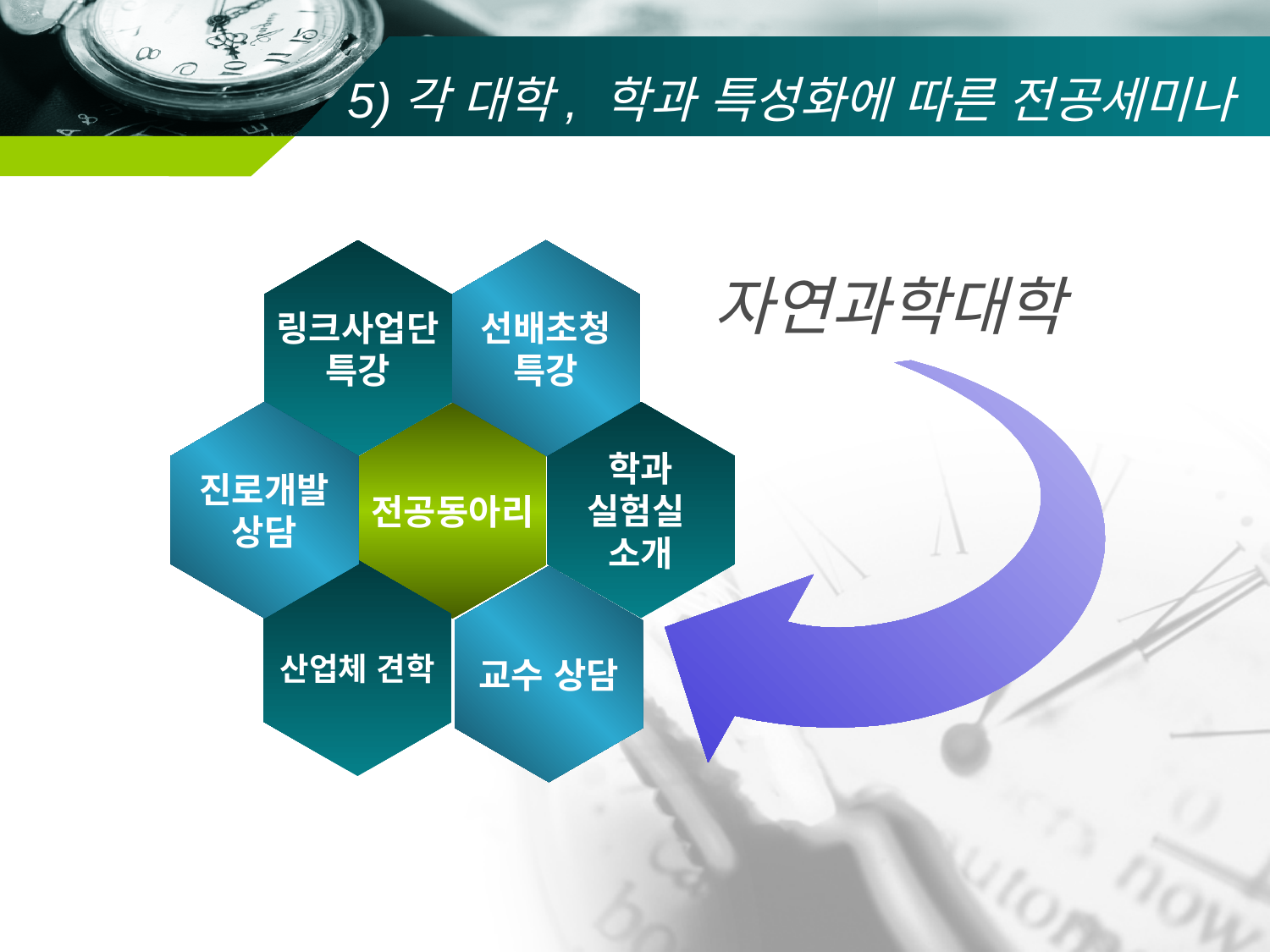

# 5)각 대학, 학과 특성화에 따른 전공세미나
자연과학대학
선배초청
특강
링크사업단
특강
진로개발
상담
학과
실험실
소개
전공동아리
산업체 견학
교수 상담